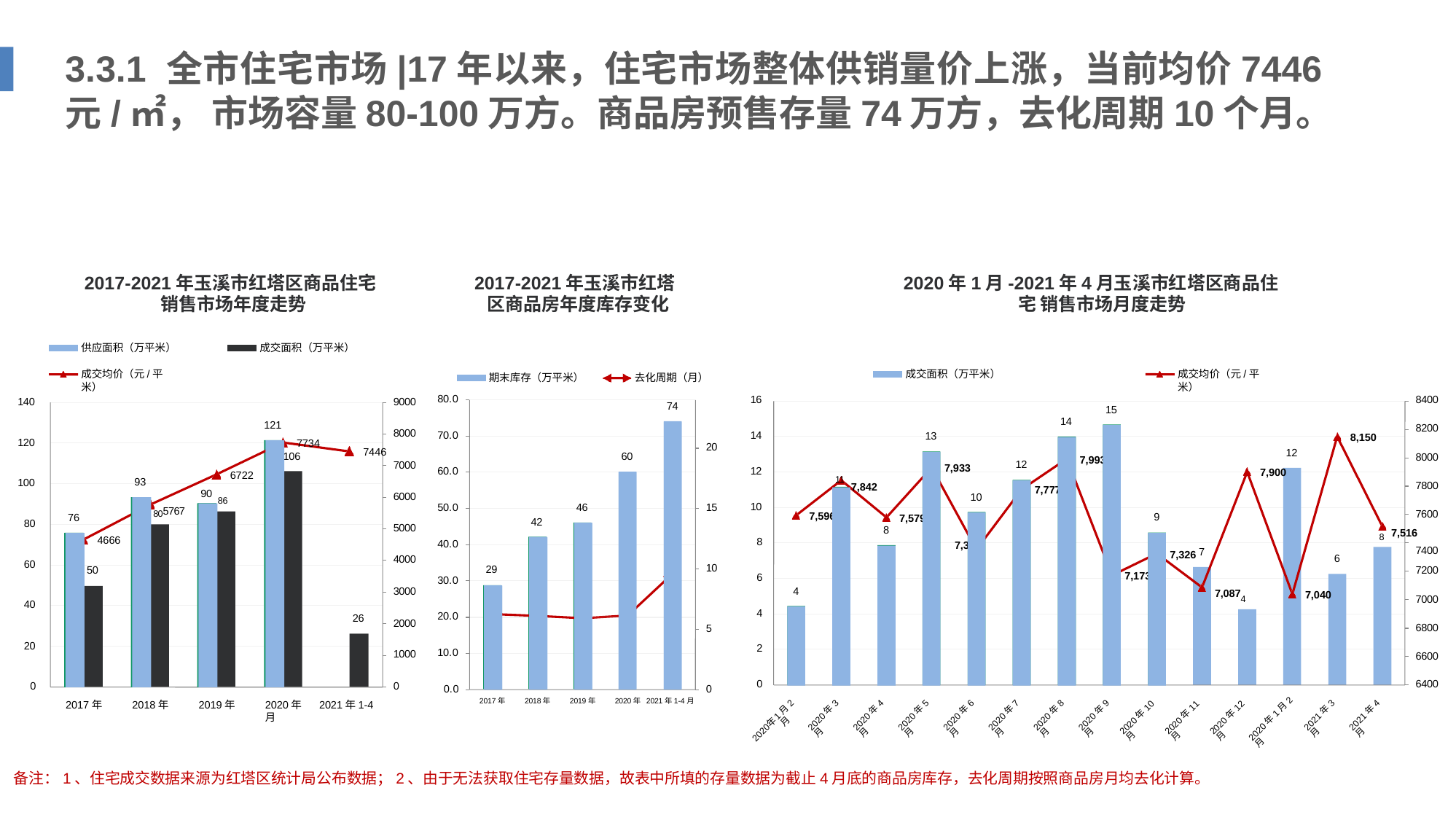

# 3.3.1	全市住宅市场|17年以来，住宅市场整体供销量价上涨，当前均价7446元/㎡， 市场容量80-100万方。商品房预售存量74万方，去化周期10个月。
2017-2021年玉溪市红塔区商品住宅 销售市场年度走势
2017-2021年玉溪市红塔 区商品房年度库存变化
2020年1月-2021年4月玉溪市红塔区商品住宅 销售市场月度走势
供应面积（万平米）
成交面积（万平米）

成交面积（万平米）
成交均价（元/平米）
成交均价（元/平米）
期末库存（万平米）
去化周期（月）

80.0
16
8400
140
9000
74

15

14
121
8200

8000

70.0
14
13
8,150

120

7734

20

7446
7000
12

106
60

8000
7,993

12

7,933
12
60.0

7,900

6722

11 7,842
93
100

7800
90 86

7,777

6000
10

805767

10
50.0
46
15

7600
8 7,516
7400

7,596

9
76
7,579

42

80
5000
8

4666

8

40.0

7,354

7

10
7,326

6
4000
60
10

29
50
7200

7,173

6

30.0

7,0874

4
3000

6
7,040
6
6

7000
6

40

4

20.0

26

2000

6800
5

20
2
10.0
1000

6600

0
6400
0
0
0.0
0

2017年
2018年
2019年
2020年 2021年1-4月
2017年
2018年
2019年
2020年	2021年1-4月
1月2月
2020年3月
2020年4月
2020年5月
2020年6月
2020年7月
2020年8月
2020年9月
2021年3月
2021年4月
2020年10月
2020年11月
2020年12月
2020年1月2月
年
2020
备注：1、住宅成交数据来源为红塔区统计局公布数据；2、由于无法获取住宅存量数据，故表中所填的存量数据为截止4月底的商品房库存，去化周期按照商品房月均去化计算。